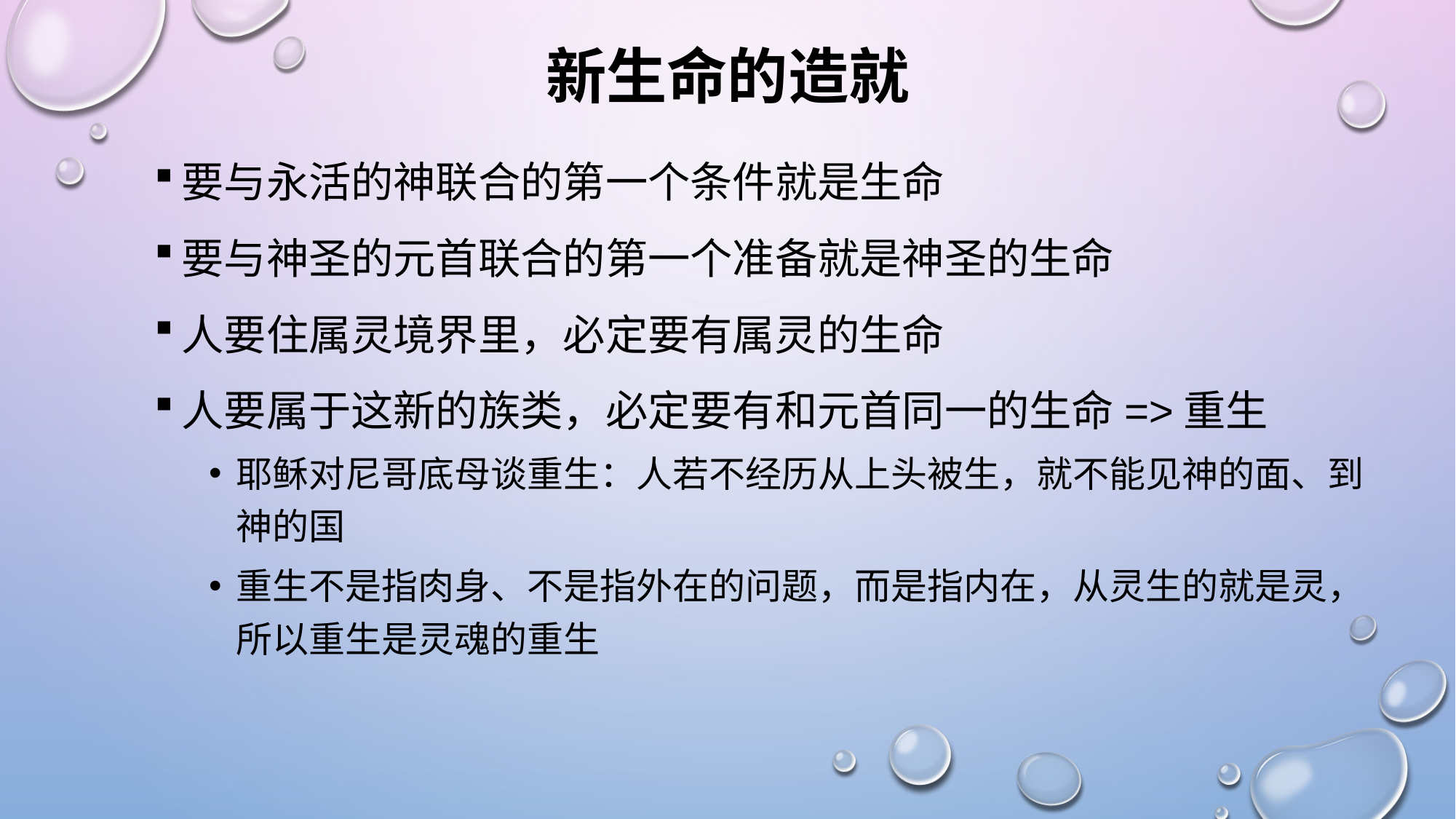

# 新生命的造就
要与永活的神联合的第一个条件就是生命
要与神圣的元首联合的第一个准备就是神圣的生命
人要住属灵境界里，必定要有属灵的生命
人要属于这新的族类，必定要有和元首同一的生命=>重生
耶稣对尼哥底母谈重生：人若不经历从上头被生，就不能见神的面、到神的国
重生不是指肉身、不是指外在的问题，而是指内在，从灵生的就是灵，所以重生是灵魂的重生